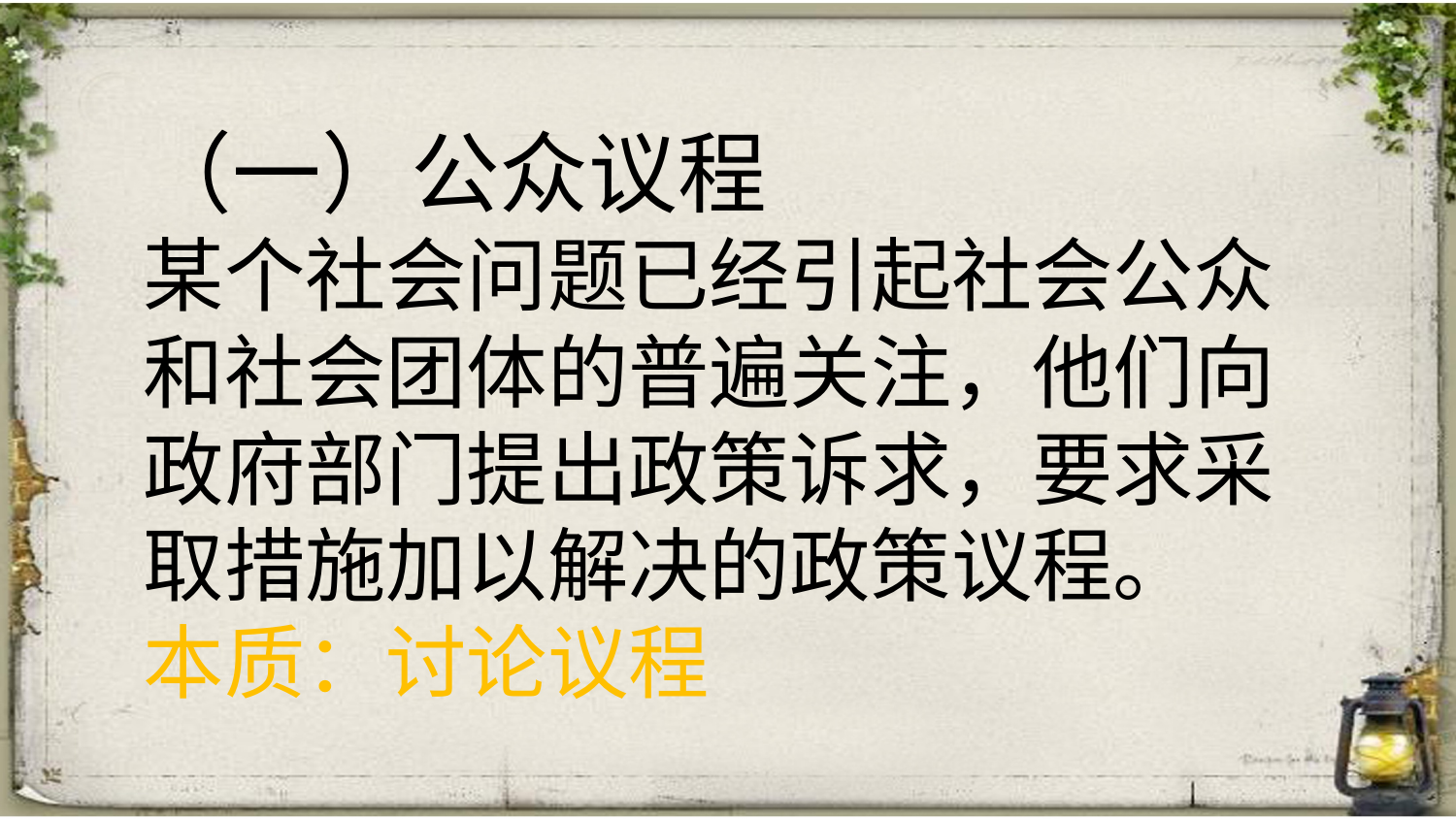

（一）公众议程
某个社会问题已经引起社会公众和社会团体的普遍关注，他们向政府部门提出政策诉求，要求采取措施加以解决的政策议程。
本质：讨论议程